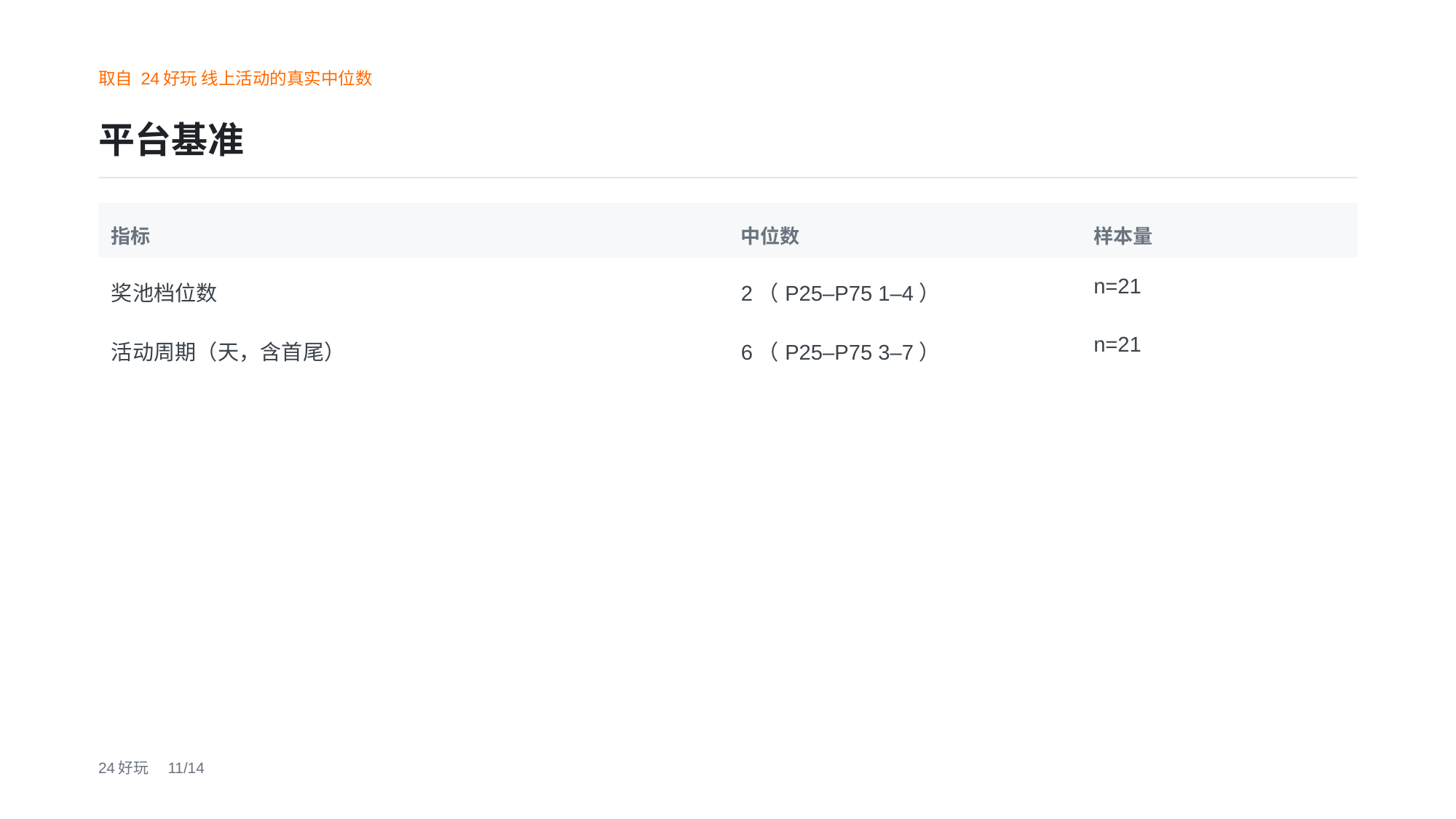

取自 24好玩 线上活动的真实中位数
平台基准

| 指标 | 中位数 | 样本量 |
| --- | --- | --- |
| 奖池档位数 | 2（P25–P75 1–4） | n=21 |
| 活动周期（天，含首尾） | 6（P25–P75 3–7） | n=21 |
24好玩　11/14